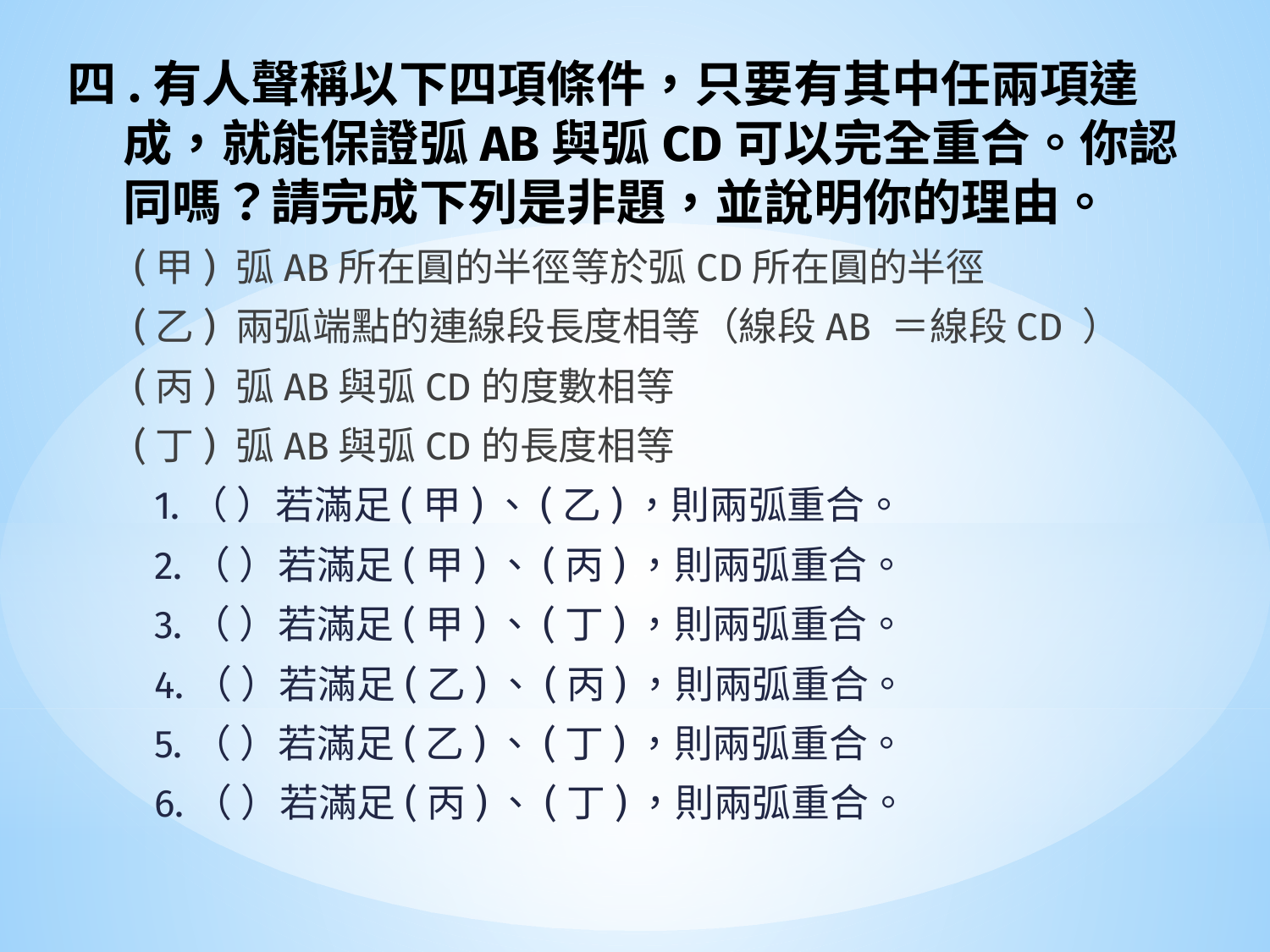

# 四.有人聲稱以下四項條件，只要有其中任兩項達 成，就能保證弧AB與弧CD可以完全重合。你認 同嗎？請完成下列是非題，並說明你的理由。
(甲) 弧AB所在圓的半徑等於弧CD所在圓的半徑
(乙) 兩弧端點的連線段長度相等（線段AB ＝線段CD ）
(丙) 弧AB與弧CD的度數相等
(丁) 弧AB與弧CD的長度相等
  1.（ ）若滿足(甲)、(乙)，則兩弧重合。
  2.（ ）若滿足(甲)、(丙)，則兩弧重合。
  3.（ ）若滿足(甲)、(丁)，則兩弧重合。
  4.（ ）若滿足(乙)、(丙)，則兩弧重合。
  5.（ ）若滿足(乙)、(丁)，則兩弧重合。
  6.（ ）若滿足(丙)、(丁)，則兩弧重合。